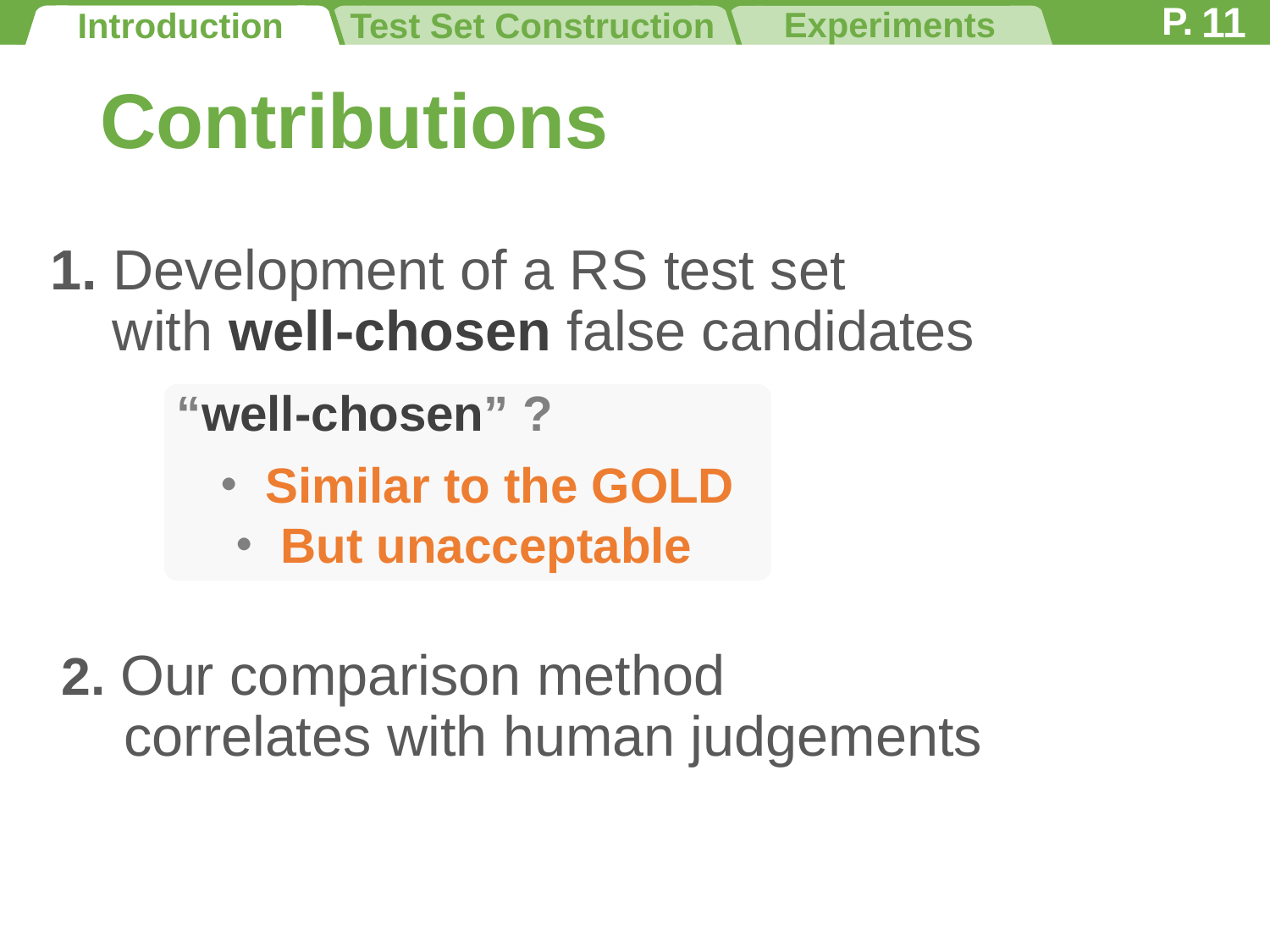

11
Introduction

# Contributions
1. Development of a RS test set
    with well-chosen false candidates
“well-chosen” ?
            ・Similar to the GOLD
  ・But unacceptable

2. Our comparison method
    correlates with human judgements